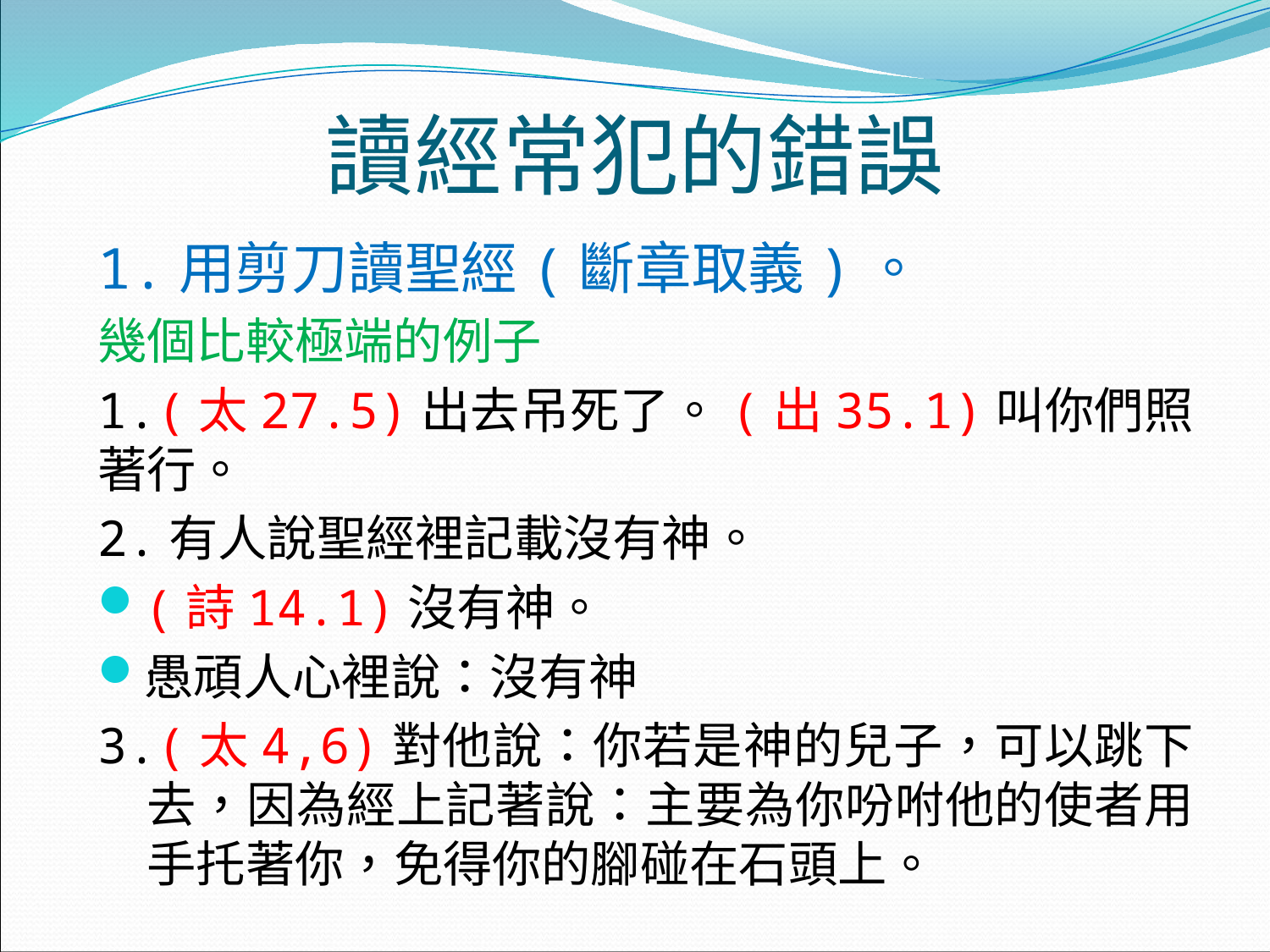

# 讀經常犯的錯誤
1.用剪刀讀聖經(斷章取義)。
幾個比較極端的例子
1.(太27.5)出去吊死了。(出35.1)叫你們照著行。
2.有人說聖經裡記載沒有神。
(詩14.1)沒有神。
愚頑人心裡說：沒有神
3.(太4,6)對他說：你若是神的兒子，可以跳下去，因為經上記著說：主要為你吩咐他的使者用手托著你，免得你的腳碰在石頭上。